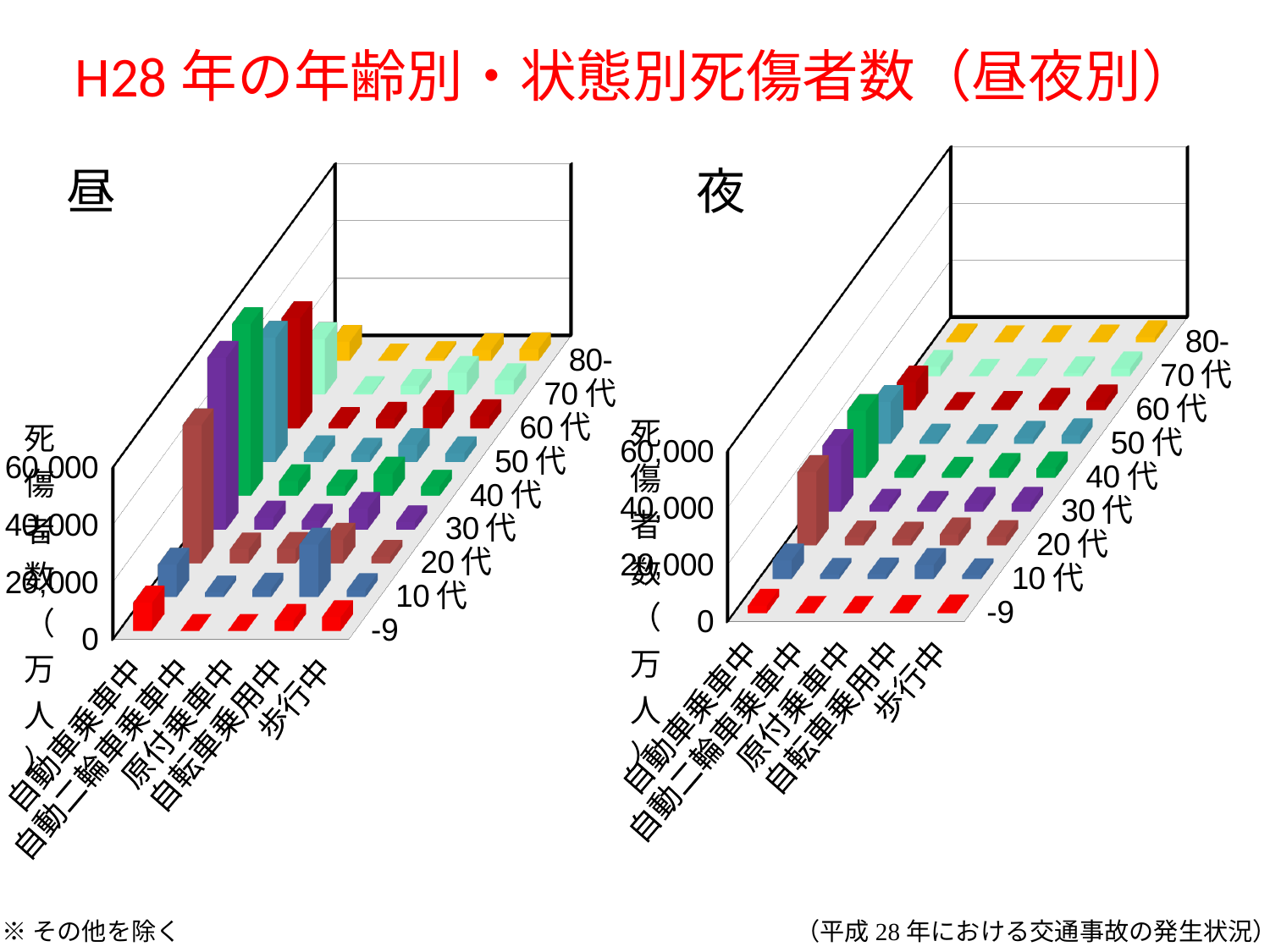

# H28年の年齢別・状態別死傷者数（昼夜別）

[unsupported chart]

[unsupported chart]

昼
夜
（平成28年における交通事故の発生状況）
※その他を除く